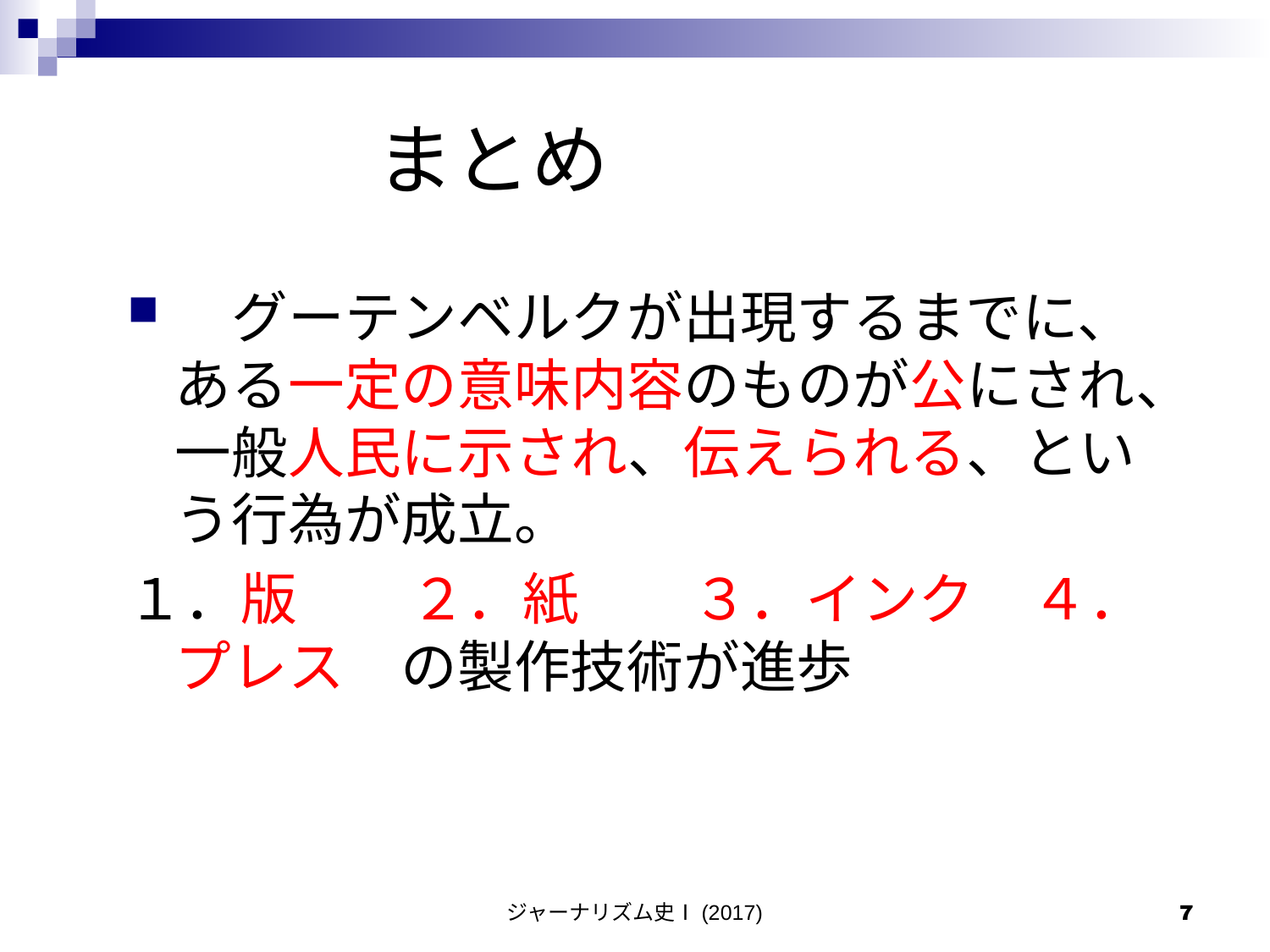

# まとめ
　グーテンベルクが出現するまでに、ある一定の意味内容のものが公にされ、一般人民に示され、伝えられる、という行為が成立。
１．版　　２．紙　　３．インク　４．プレス　の製作技術が進歩
ジャーナリズム史Ⅰ(2017)
7